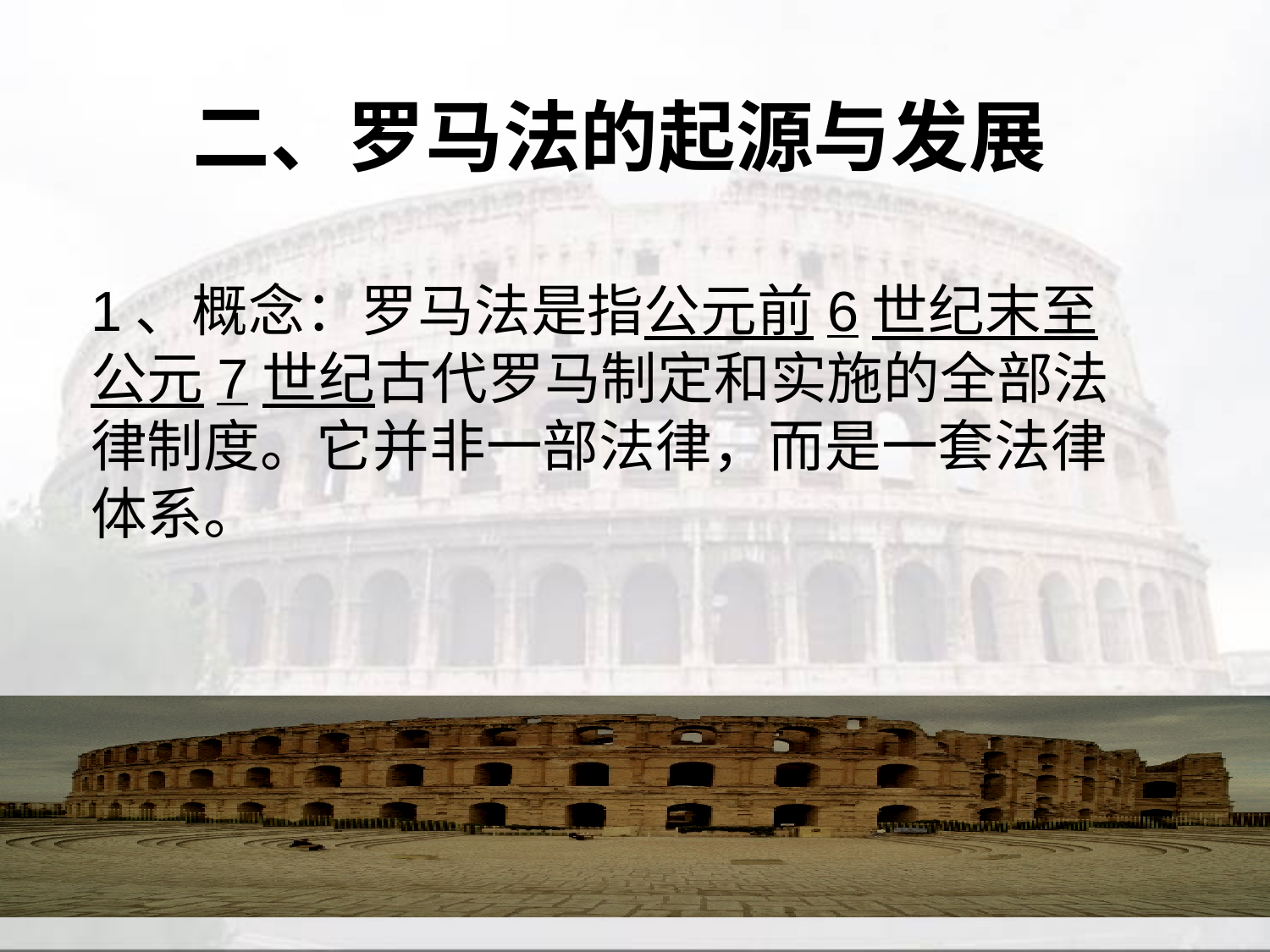

# 二、罗马法的起源与发展
1、概念：罗马法是指公元前6世纪末至公元7世纪古代罗马制定和实施的全部法律制度。它并非一部法律，而是一套法律体系。